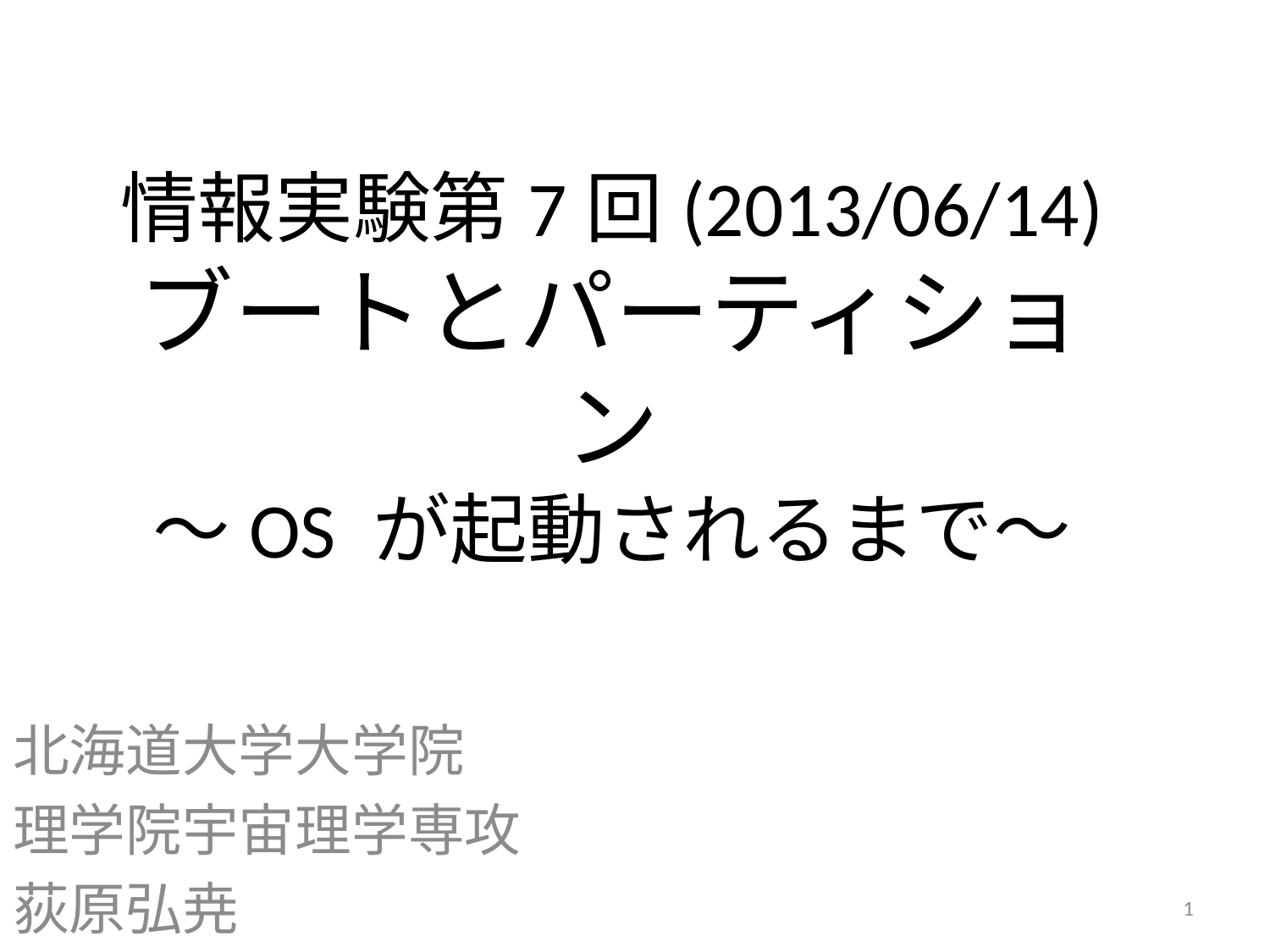

# 情報実験第7回(2013/06/14) ブートとパーティション ～OS が起動されるまで～
北海道大学大学院
理学院宇宙理学専攻
荻原弘尭
1